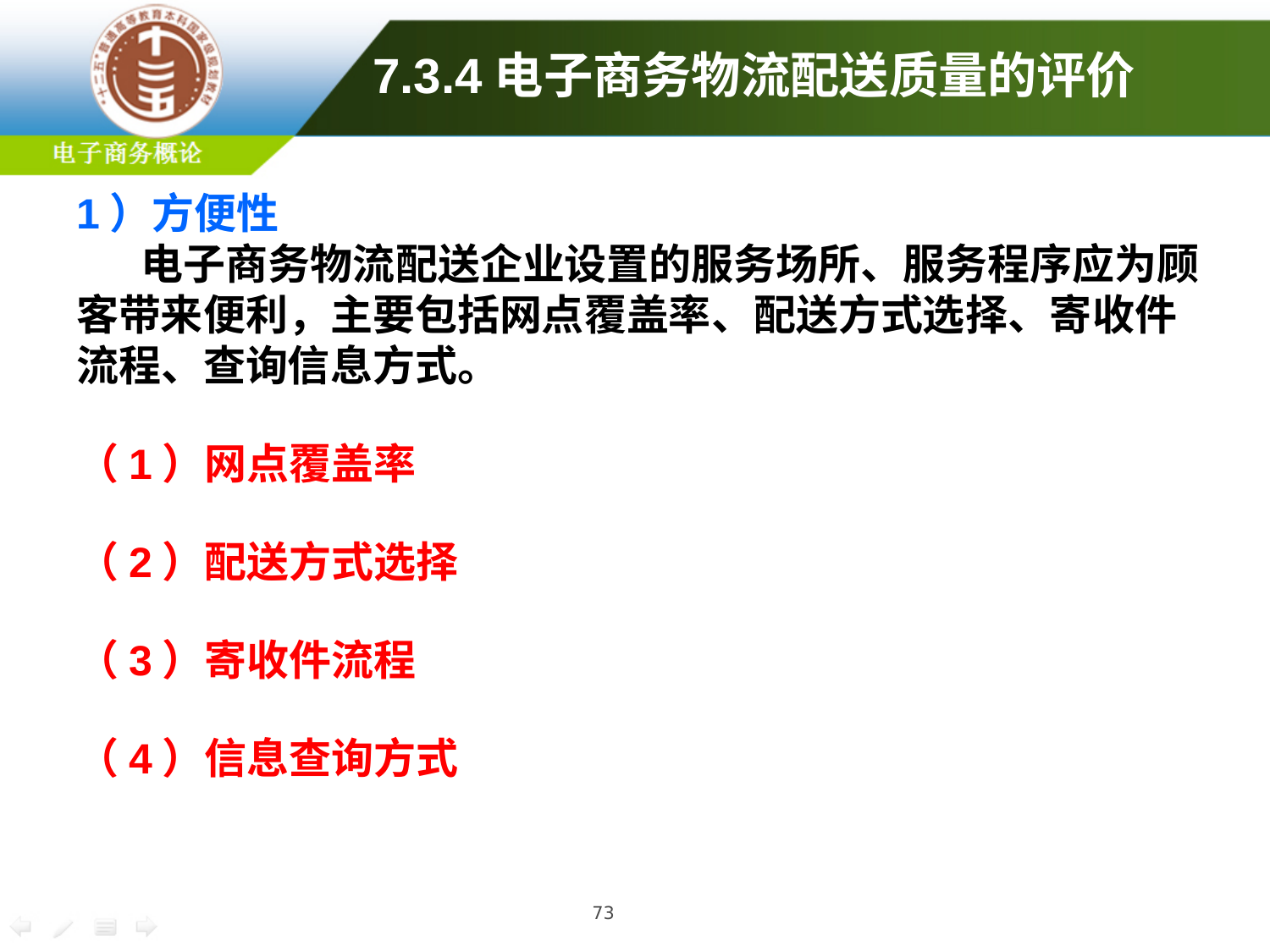

# 7.3.4电子商务物流配送质量的评价
1）方便性
电子商务物流配送企业设置的服务场所、服务程序应为顾客带来便利，主要包括网点覆盖率、配送方式选择、寄收件流程、查询信息方式。

（1）网点覆盖率

（2）配送方式选择

（3）寄收件流程

（4）信息查询方式
73